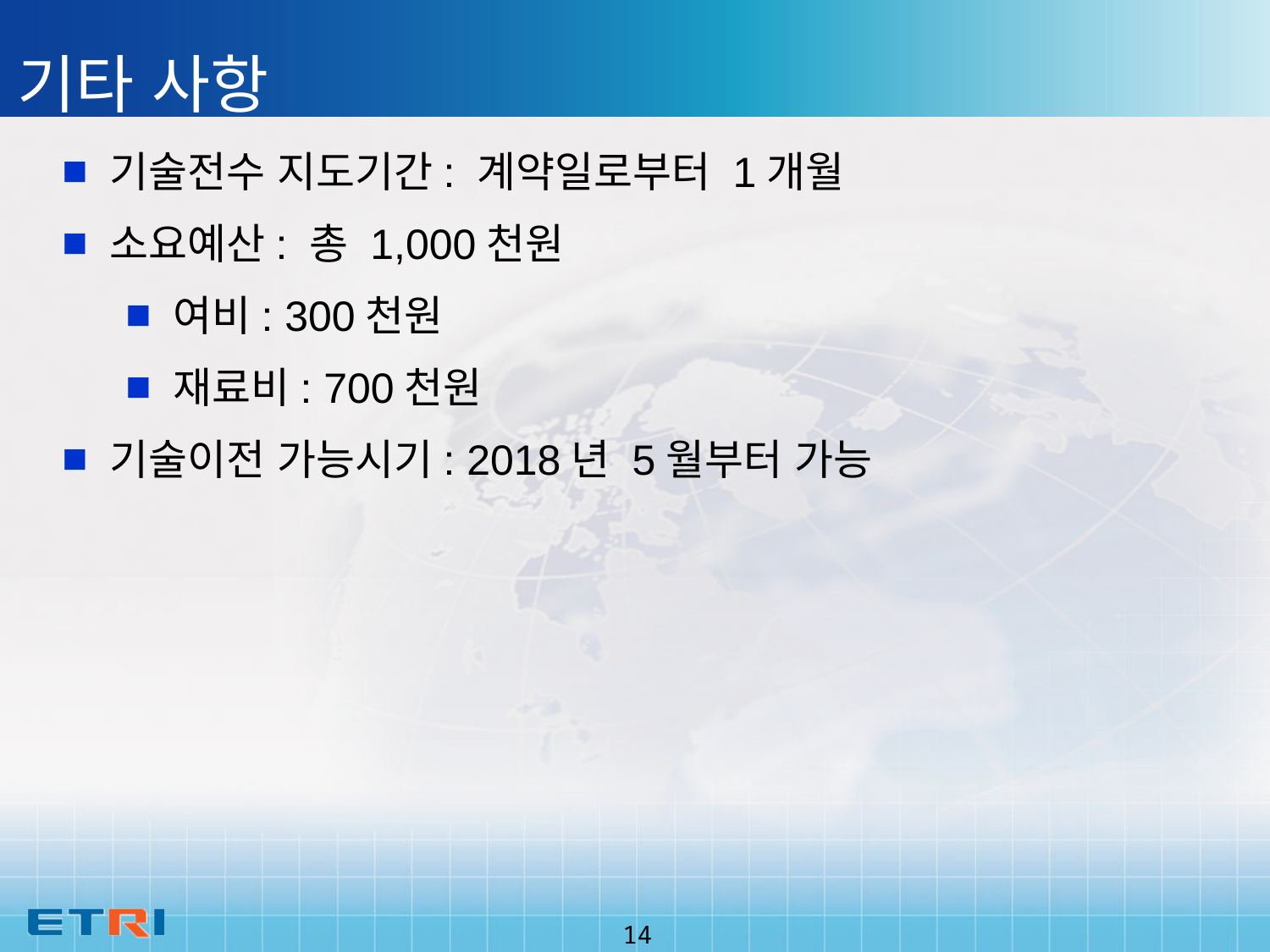

기타 사항
기술전수 지도기간: 계약일로부터 1개월
소요예산: 총 1,000천원
여비: 300천원
재료비: 700천원
기술이전 가능시기: 2018년 5월부터 가능